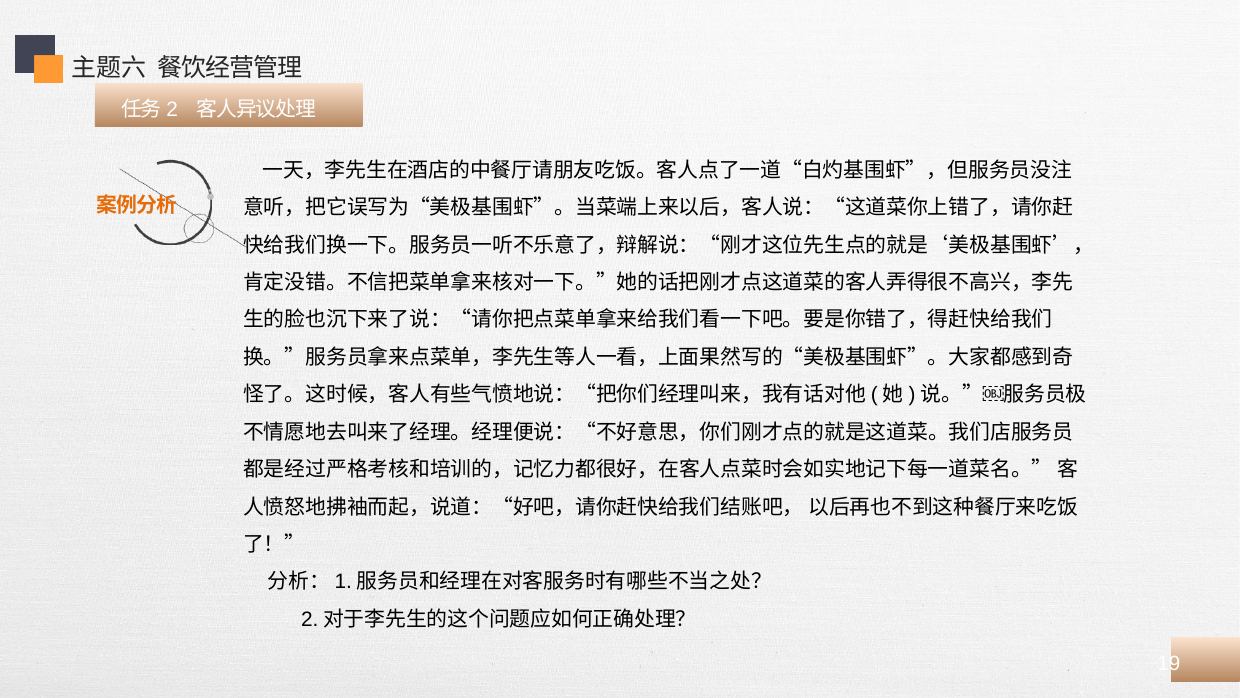

主题六  餐饮经营管理
 任务2   客人异议处理
   一天，李先生在酒店的中餐厅请朋友吃饭。客人点了一道“白灼基围虾”，但服务员没注意听，把它误写为“美极基围虾”。当菜端上来以后，客人说：“这道菜你上错了，请你赶快给我们换一下。服务员一听不乐意了，辩解说：“刚才这位先生点的就是‘美极基围虾’，肯定没错。不信把菜单拿来核对一下。”她的话把刚才点这道菜的客人弄得很不高兴，李先生的脸也沉下来了说：“请你把点菜单拿来给我们看一下吧。要是你错了，得赶快给我们换。”服务员拿来点菜单，李先生等人一看，上面果然写的“美极基围虾”。大家都感到奇怪了。这时候，客人有些气愤地说：“把你们经理叫来，我有话对他(她)说。”￼服务员极不情愿地去叫来了经理。经理便说：“不好意思，你们刚才点的就是这道菜。我们店服务员都是经过严格考核和培训的，记忆力都很好，在客人点菜时会如实地记下每一道菜名。” 客人愤怒地拂袖而起，说道：“好吧，请你赶快给我们结账吧， 以后再也不到这种餐厅来吃饭了！”
    分析：1.服务员和经理在对客服务时有哪些不当之处？
          2.对于李先生的这个问题应如何正确处理？